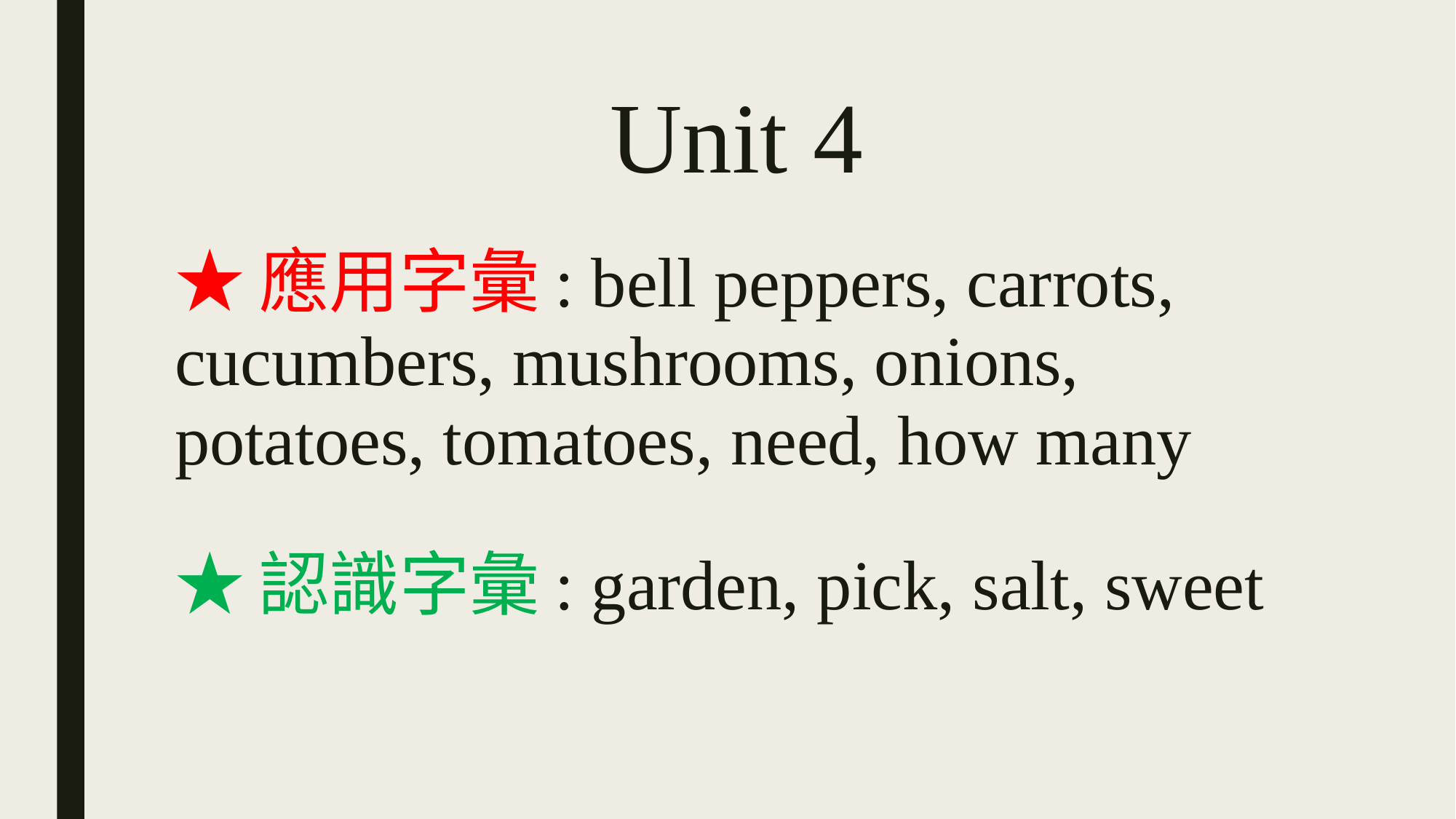

# Unit 4
★應用字彙: bell peppers, carrots, cucumbers, mushrooms, onions, potatoes, tomatoes, need, how many

★認識字彙: garden, pick, salt, sweet